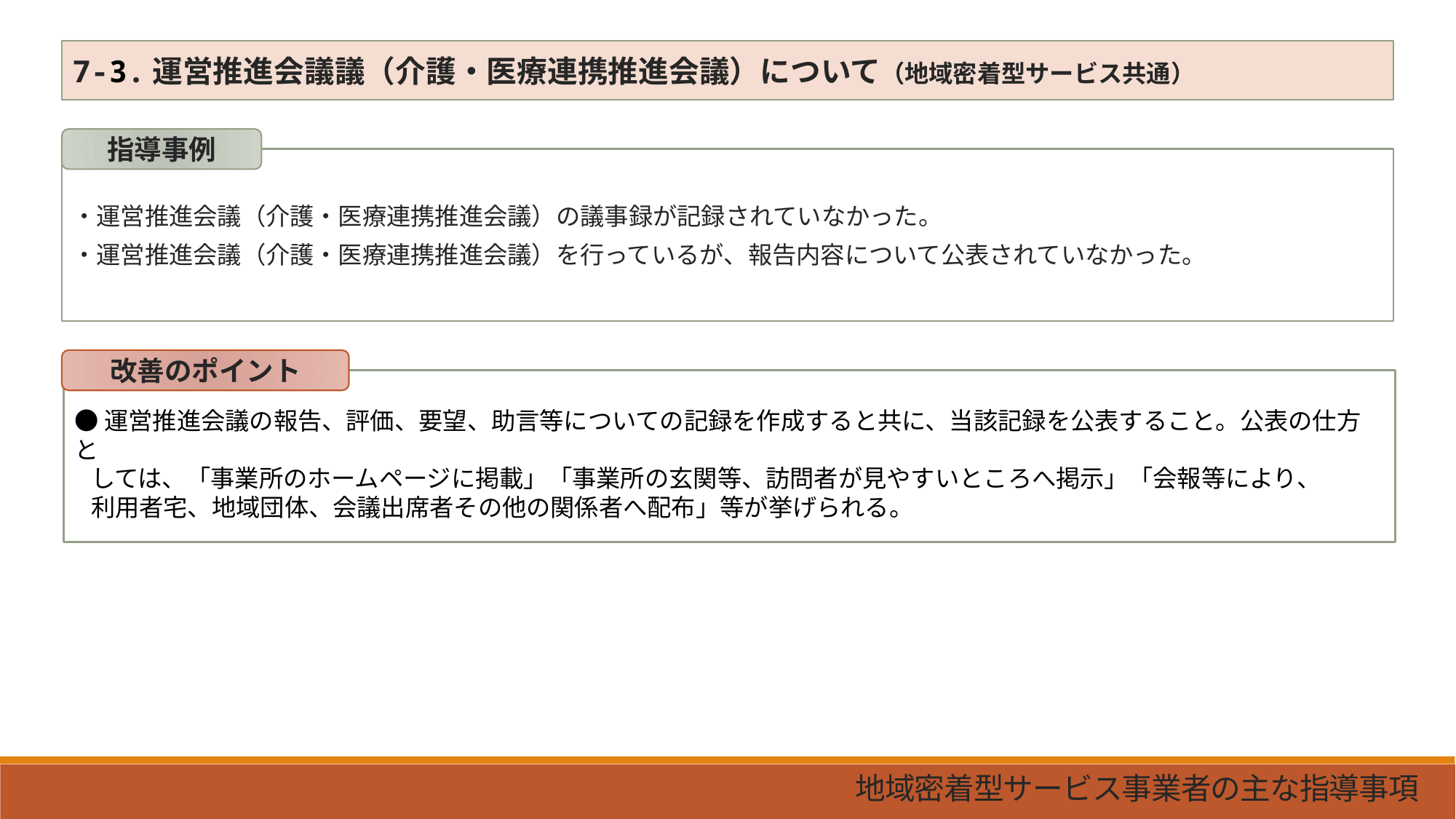

7-3.運営推進会議議（介護・医療連携推進会議）について（地域密着型サービス共通）
指導事例
・運営推進会議（介護・医療連携推進会議）の議事録が記録されていなかった。
・運営推進会議（介護・医療連携推進会議）を行っているが、報告内容について公表されていなかった。
改善のポイント

●運営推進会議の報告、評価、要望、助言等についての記録を作成すると共に、当該記録を公表すること。公表の仕方と
  しては、「事業所のホームページに掲載」「事業所の玄関等、訪問者が見やすいところへ掲示」「会報等により、
  利用者宅、地域団体、会議出席者その他の関係者へ配布」等が挙げられる。

地域密着型サービス事業者の主な指導事項